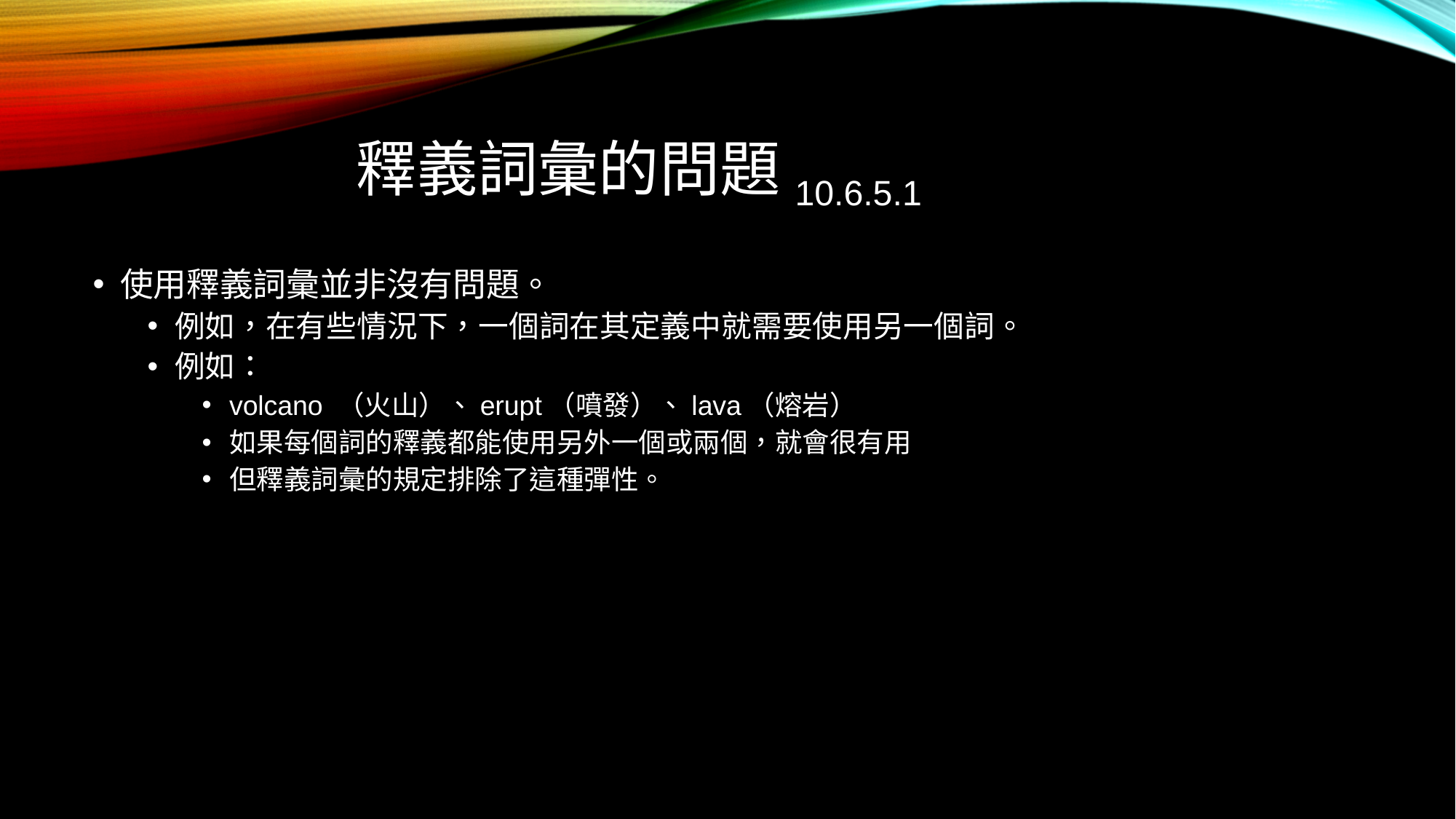

# 釋義詞彙的問題10.6.5.1
使用釋義詞彙並非沒有問題。
例如，在有些情況下，一個詞在其定義中就需要使用另一個詞。
例如：
volcano （火山）、erupt（噴發）、lava（熔岩）
如果每個詞的釋義都能使用另外一個或兩個，就會很有用
但釋義詞彙的規定排除了這種彈性。